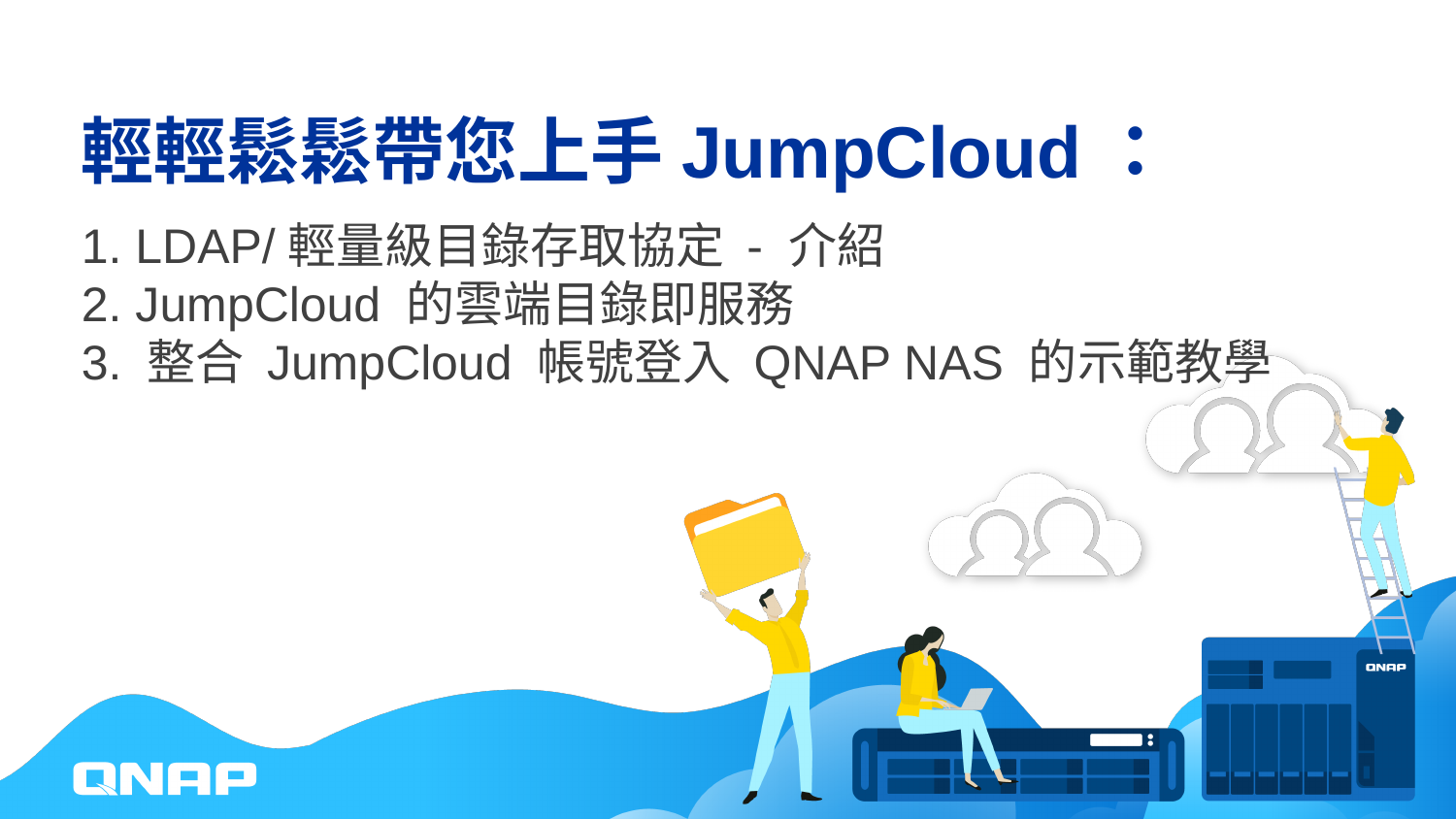

# 輕輕鬆鬆帶您上手JumpCloud：
1. LDAP/輕量級目錄存取協定 - 介紹
2. JumpCloud 的雲端目錄即服務
3. 整合 JumpCloud 帳號登入 QNAP NAS 的示範教學